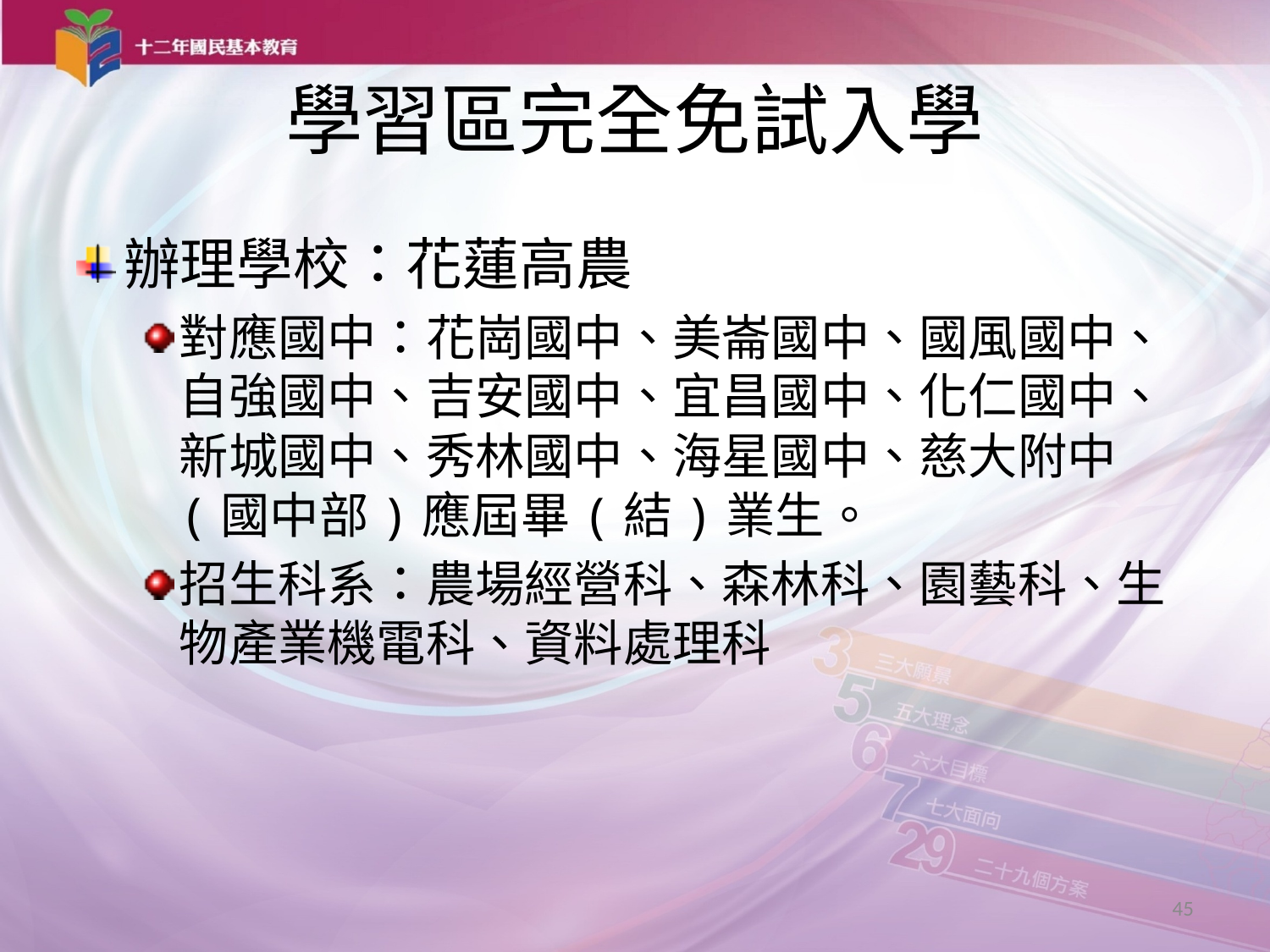

# 學習區完全免試入學
辦理學校：花蓮高農
對應國中：花崗國中、美崙國中、國風國中、自強國中、吉安國中、宜昌國中、化仁國中、新城國中、秀林國中、海星國中、慈大附中(國中部)應屆畢(結)業生。
招生科系：農場經營科、森林科、園藝科、生物產業機電科、資料處理科
45